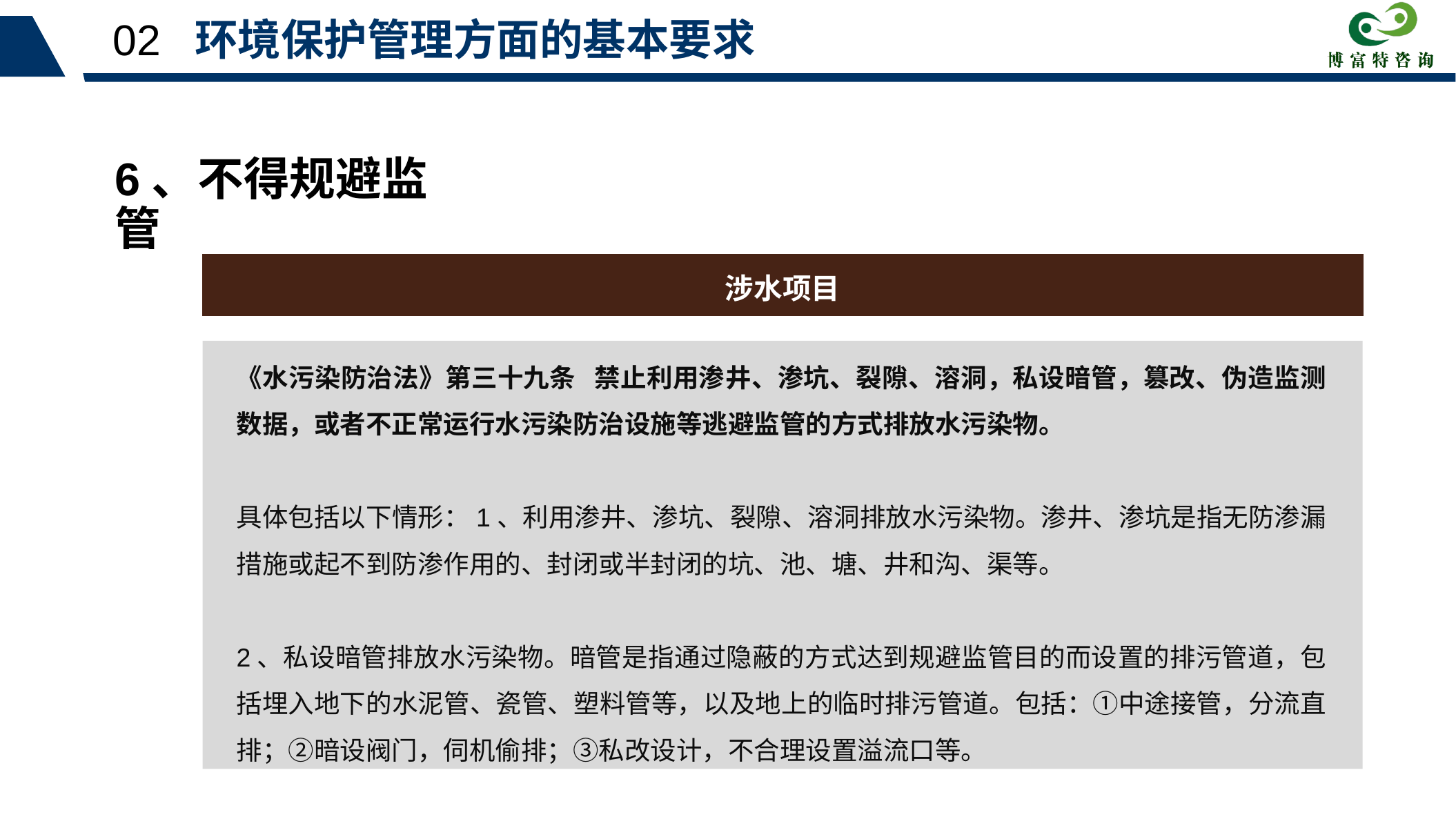

02  环境保护管理方面的基本要求

6、不得规避监管

涉水项目

《水污染防治法》第三十九条   禁止利用渗井、渗坑、裂隙、溶洞，私设暗管，篡改、伪造监测数据，或者不正常运行水污染防治设施等逃避监管的方式排放水污染物。

具体包括以下情形：1、利用渗井、渗坑、裂隙、溶洞排放水污染物。渗井、渗坑是指无防渗漏措施或起不到防渗作用的、封闭或半封闭的坑、池、塘、井和沟、渠等。

2、私设暗管排放水污染物。暗管是指通过隐蔽的方式达到规避监管目的而设置的排污管道，包括埋入地下的水泥管、瓷管、塑料管等，以及地上的临时排污管道。包括：①中途接管，分流直排；②暗设阀门，伺机偷排；③私改设计，不合理设置溢流口等。